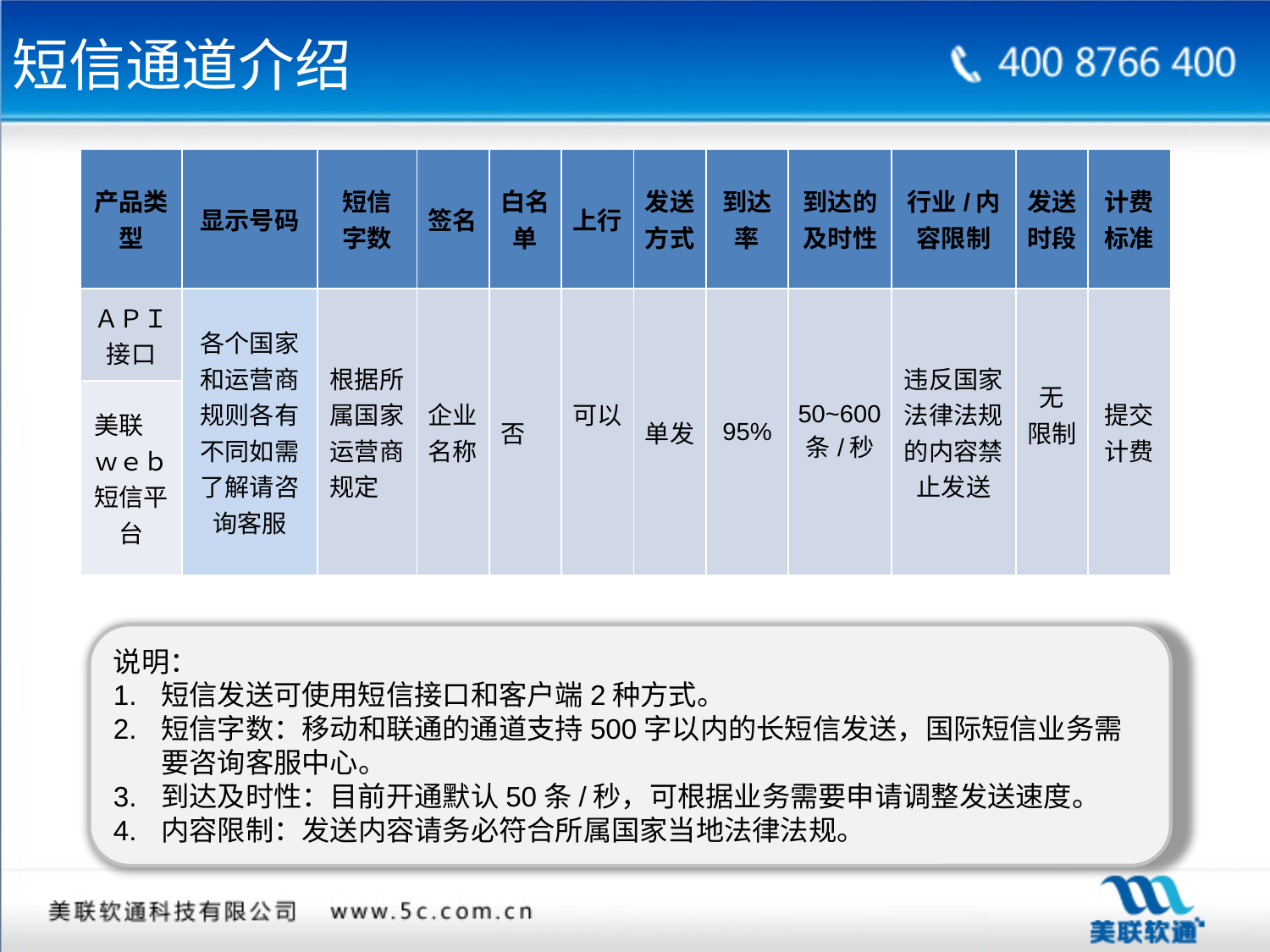

短信通道介绍
| 产品类型 | 显示号码 | 短信 字数 | 签名 | 白名 单 | 上行 | 发送方式 | 到达 率 | 到达的及时性 | 行业/内容限制 | 发送 时段 | 计费标准 |
| --- | --- | --- | --- | --- | --- | --- | --- | --- | --- | --- | --- |
| ＡＰＩ 接口 | 各个国家和运营商规则各有不同如需了解请咨询客服 | 根据所属国家运营商规定 | 企业 名称 | 否 | 可以 | 单发 | 95% | 50~600条/秒 | 违反国家法律法规的内容禁止发送 | 无 限制 | 提交计费 |
| 美联　ｗｅｂ短信平台 |  |  |  |  |  |  |  |  |  |  |  |
说明：
短信发送可使用短信接口和客户端2种方式。
短信字数：移动和联通的通道支持500字以内的长短信发送，国际短信业务需要咨询客服中心。
到达及时性：目前开通默认50条/秒，可根据业务需要申请调整发送速度。
内容限制：发送内容请务必符合所属国家当地法律法规。